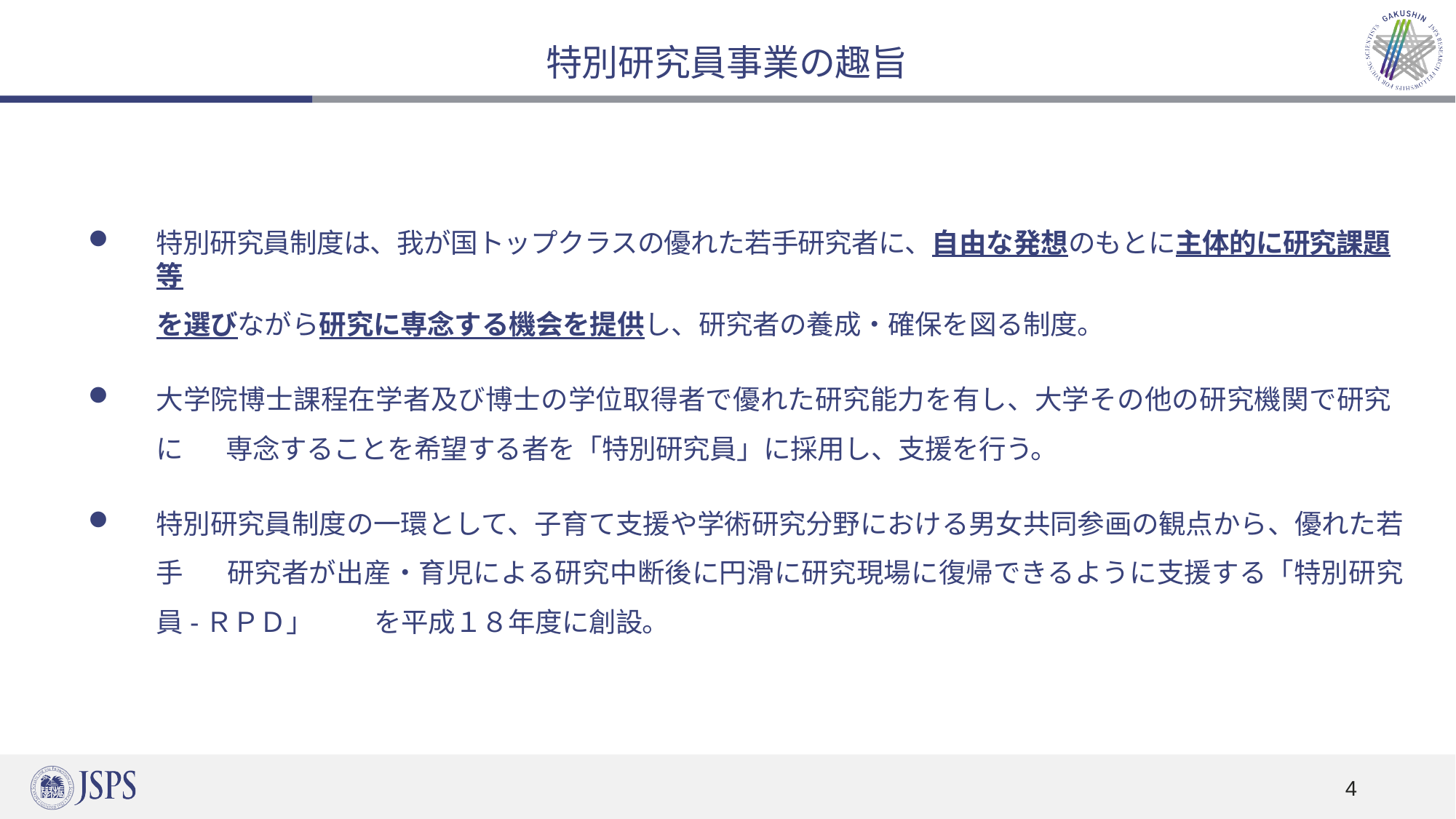

# 特別研究員事業の趣旨
特別研究員制度は、我が国トップクラスの優れた若手研究者に、自由な発想のもとに主体的に研究課題等
を選びながら研究に専念する機会を提供し、研究者の養成・確保を図る制度。
大学院博士課程在学者及び博士の学位取得者で優れた研究能力を有し、大学その他の研究機関で研究に	専念することを希望する者を「特別研究員」に採用し、支援を行う。
特別研究員制度の一環として、子育て支援や学術研究分野における男女共同参画の観点から、優れた若手	研究者が出産・育児による研究中断後に円滑に研究現場に復帰できるように支援する「特別研究員-ＲＰＤ」	を平成１８年度に創設。
4